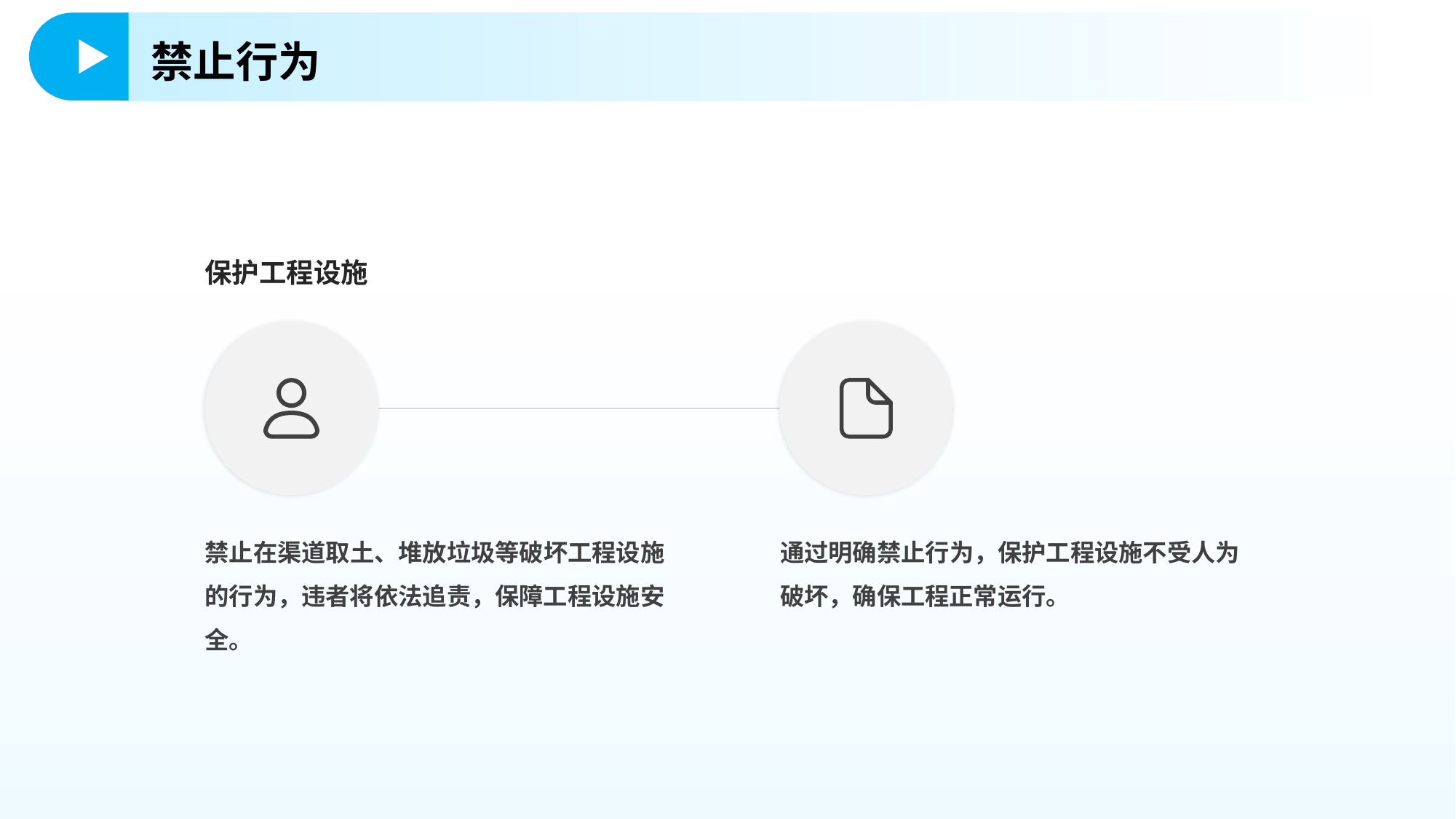

禁止行为

保护工程设施

禁止在渠道取土、堆放垃圾等破坏工程设施的行为，违者将依法追责，保障工程设施安全。
通过明确禁止行为，保护工程设施不受人为破坏，确保工程正常运行。